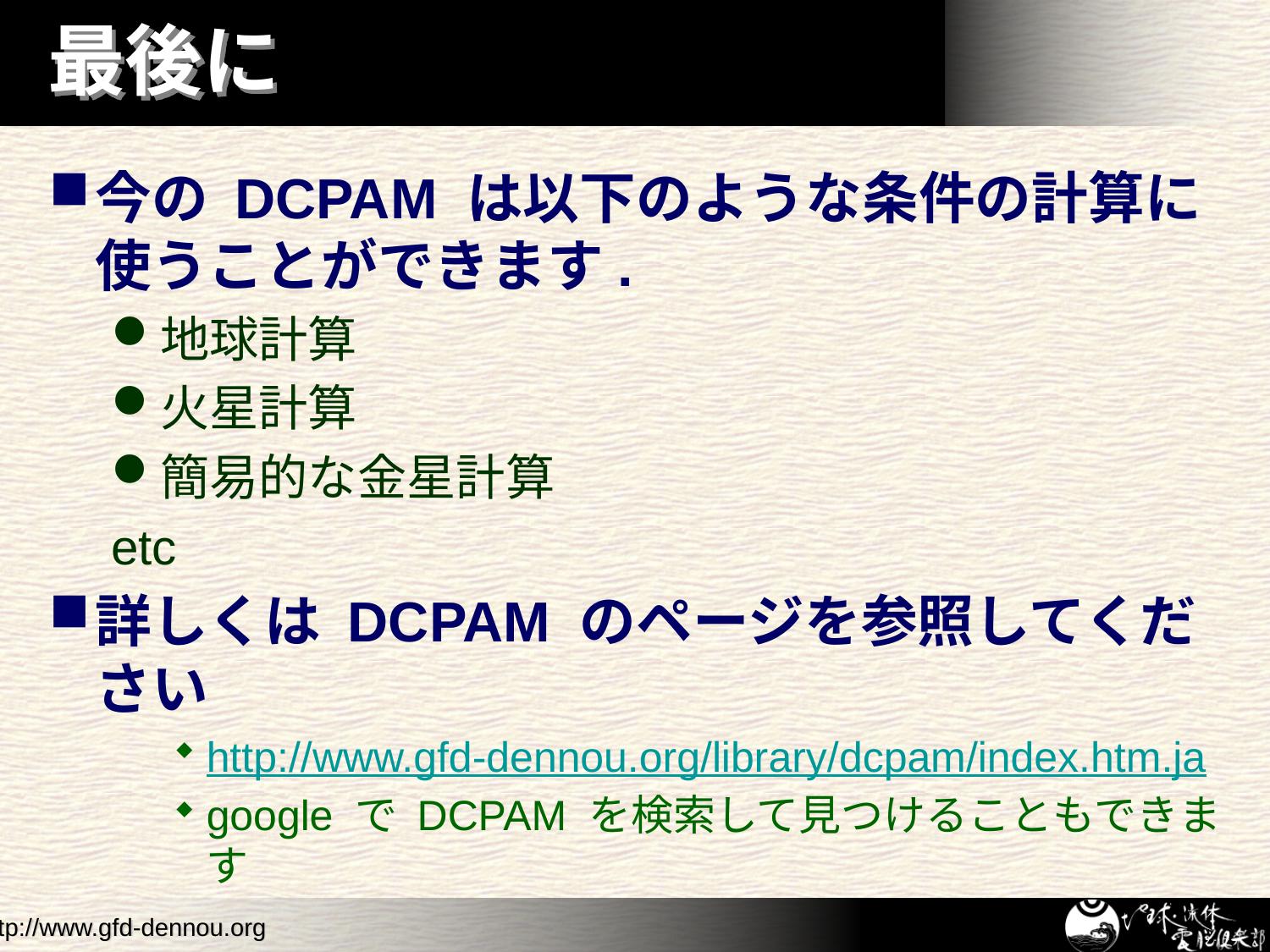

# 最後に
今の DCPAM は以下のような条件の計算に使うことができます.
地球計算
火星計算
簡易的な金星計算
etc
詳しくは DCPAM のページを参照してください
http://www.gfd-dennou.org/library/dcpam/index.htm.ja
google で DCPAM を検索して見つけることもできます